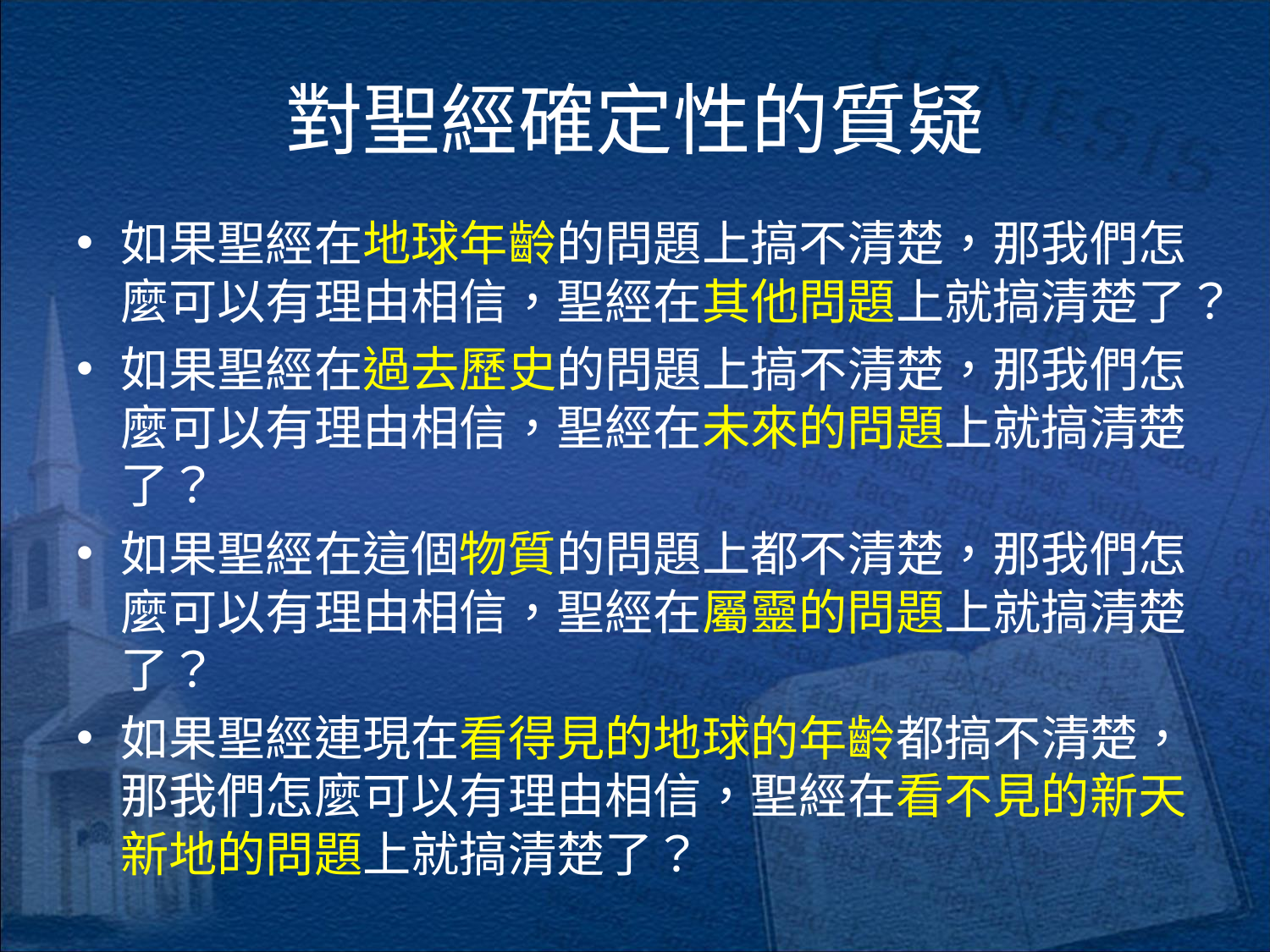

# 對聖經確定性的質疑
如果聖經在地球年齡的問題上搞不清楚，那我們怎麼可以有理由相信，聖經在其他問題上就搞清楚了？
如果聖經在過去歷史的問題上搞不清楚，那我們怎麼可以有理由相信，聖經在未來的問題上就搞清楚了？
如果聖經在這個物質的問題上都不清楚，那我們怎麼可以有理由相信，聖經在屬靈的問題上就搞清楚了？
如果聖經連現在看得見的地球的年齡都搞不清楚，那我們怎麼可以有理由相信，聖經在看不見的新天新地的問題上就搞清楚了？